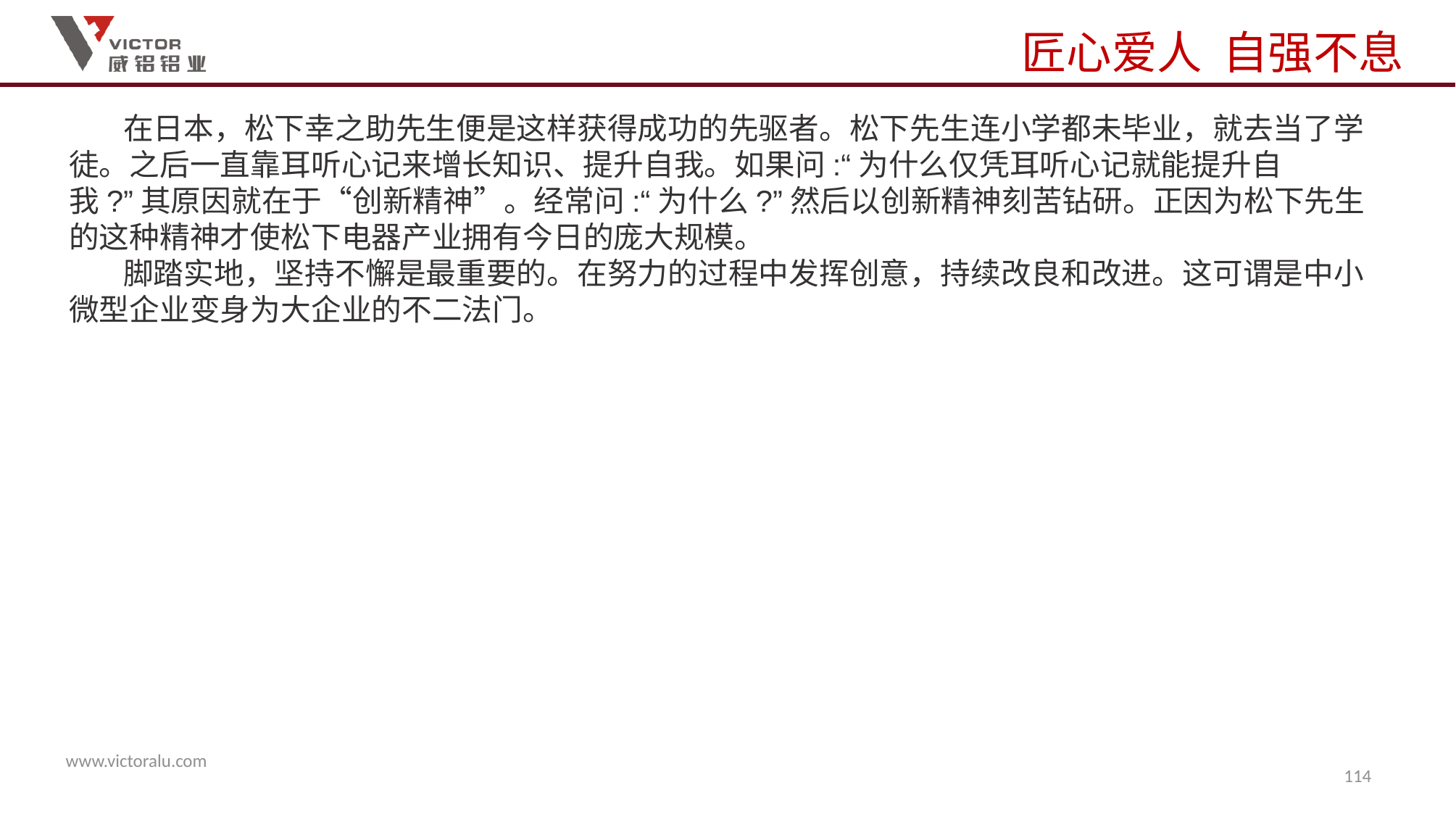

在日本，松下幸之助先生便是这样获得成功的先驱者。松下先生连小学都未毕业，就去当了学徒。之后一直靠耳听心记来增长知识、提升自我。如果问:“为什么仅凭耳听心记就能提升自我?”其原因就在于“创新精神”。经常问:“为什么?”然后以创新精神刻苦钻研。正因为松下先生的这种精神才使松下电器产业拥有今日的庞大规模。
脚踏实地，坚持不懈是最重要的。在努力的过程中发挥创意，持续改良和改进。这可谓是中小微型企业变身为大企业的不二法门。
114